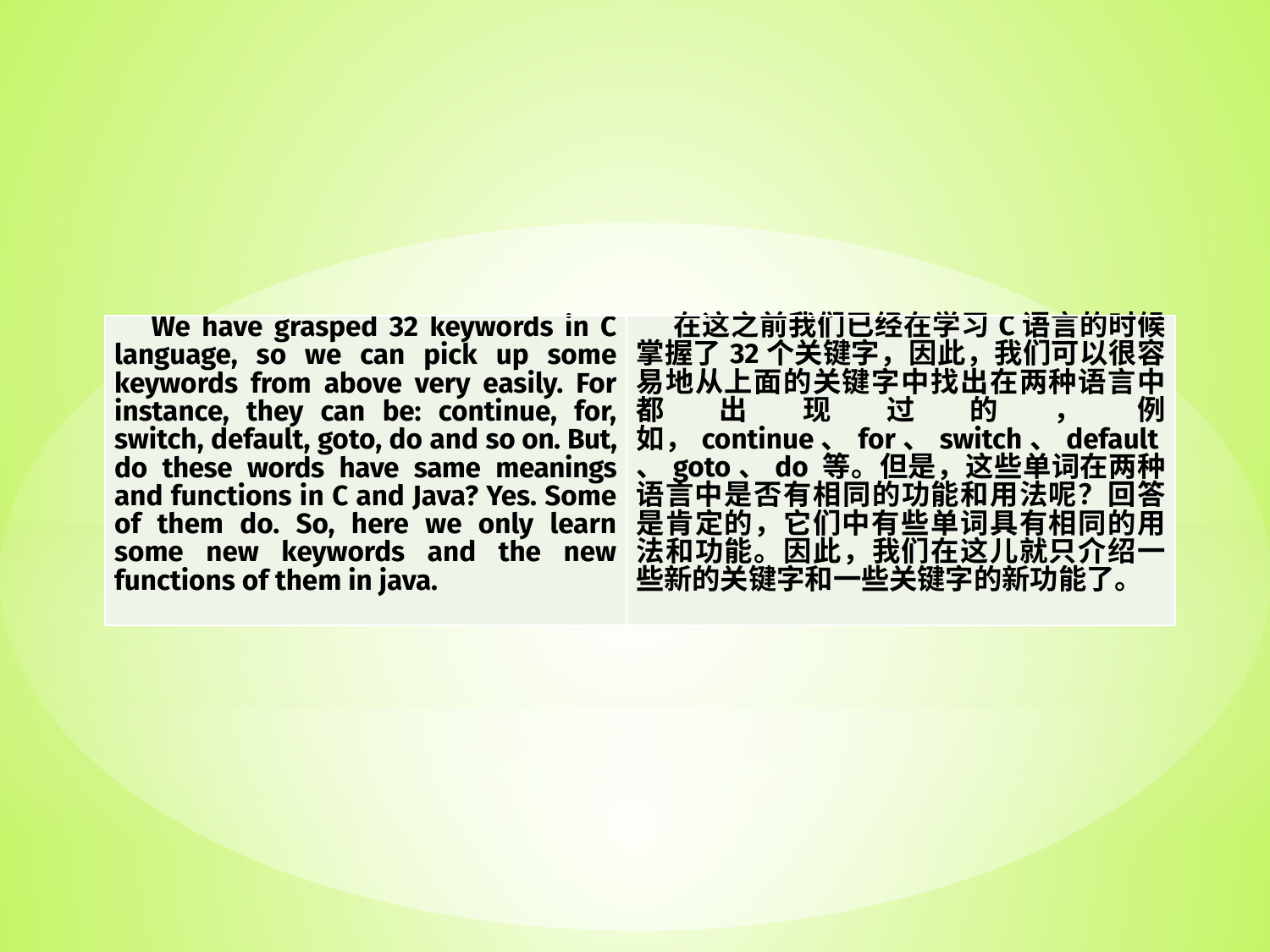

| We have grasped 32 keywords in C language, so we can pick up some keywords from above very easily. For instance, they can be: continue, for, switch, default, goto, do and so on. But, do these words have same meanings and functions in C and Java? Yes. Some of them do. So, here we only learn some new keywords and the new functions of them in java. | 在这之前我们已经在学习C语言的时候掌握了32个关键字，因此，我们可以很容易地从上面的关键字中找出在两种语言中都出现过的，例如，continue、for、switch、default、goto、do 等。但是，这些单词在两种语言中是否有相同的功能和用法呢？回答是肯定的，它们中有些单词具有相同的用法和功能。因此，我们在这儿就只介绍一些新的关键字和一些关键字的新功能了。 |
| --- | --- |